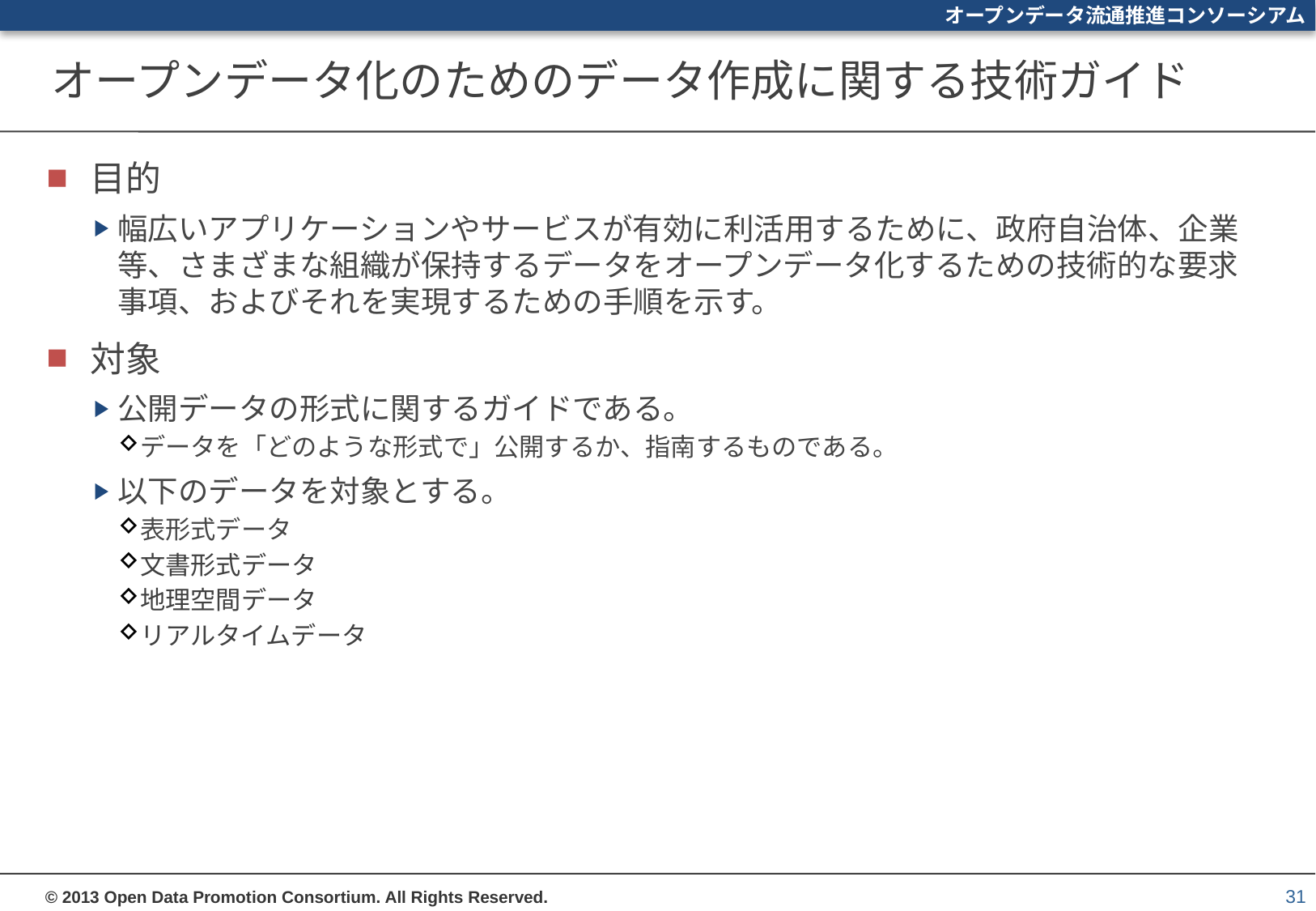

# オープンデータ化のためのデータ作成に関する技術ガイド
目的
幅広いアプリケーションやサービスが有効に利活用するために、政府自治体、企業等、さまざまな組織が保持するデータをオープンデータ化するための技術的な要求事項、およびそれを実現するための手順を示す。
対象
公開データの形式に関するガイドである。
データを「どのような形式で」公開するか、指南するものである。
以下のデータを対象とする。
表形式データ
文書形式データ
地理空間データ
リアルタイムデータ
31